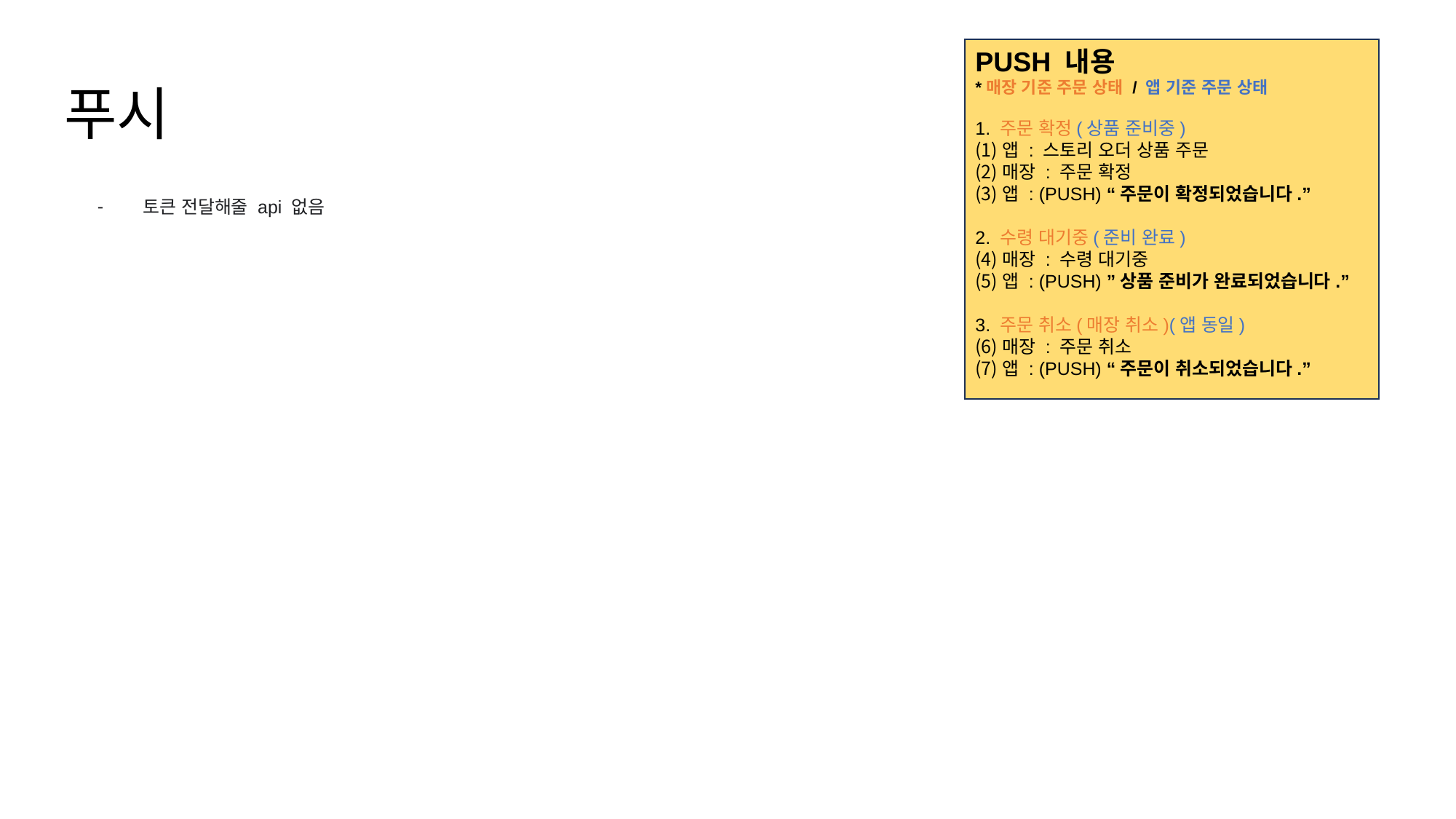

PUSH 내용
*매장 기준 주문 상태 / 앱 기준 주문 상태

1. 주문 확정(상품 준비중)
앱 : 스토리 오더 상품 주문
매장 : 주문 확정
앱 : (PUSH) “주문이 확정되었습니다.”

2. 수령 대기중(준비 완료)
매장 : 수령 대기중
앱 : (PUSH) ”상품 준비가 완료되었습니다.”

3. 주문 취소(매장 취소)(앱 동일)
매장 : 주문 취소
앱 : (PUSH) “주문이 취소되었습니다.”
# 푸시
토큰 전달해줄 api 없음